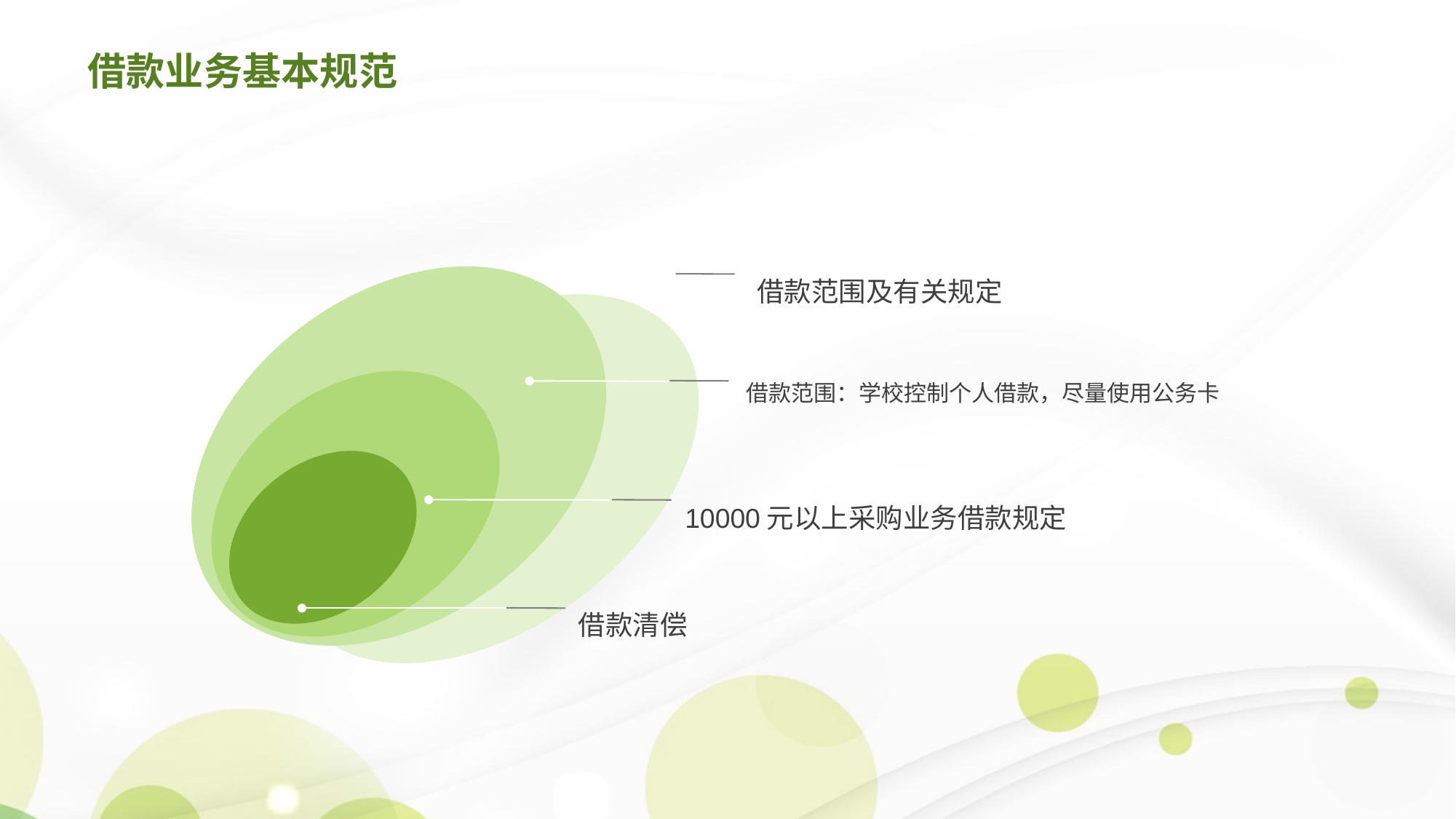

借款业务基本规范

借款范围及有关规定

借款范围：学校控制个人借款，尽量使用公务卡

10000元以上采购业务借款规定
借款清偿